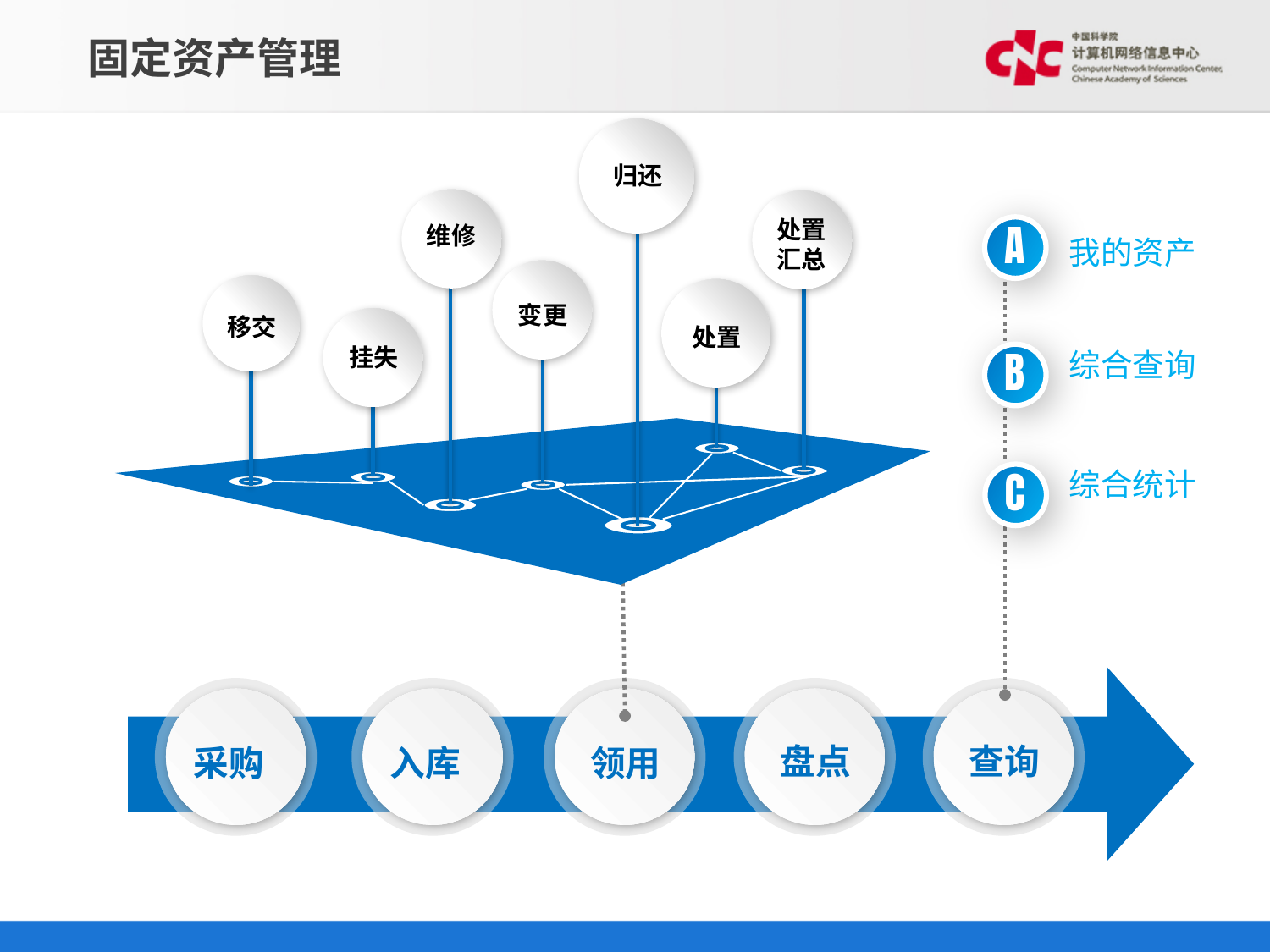

# 固定资产管理

归还

处置
汇总
A

维修
我的资产

变更
移交

处置
挂失
综合查询
B

综合统计
C

采购

入库

领用

盘点

查询